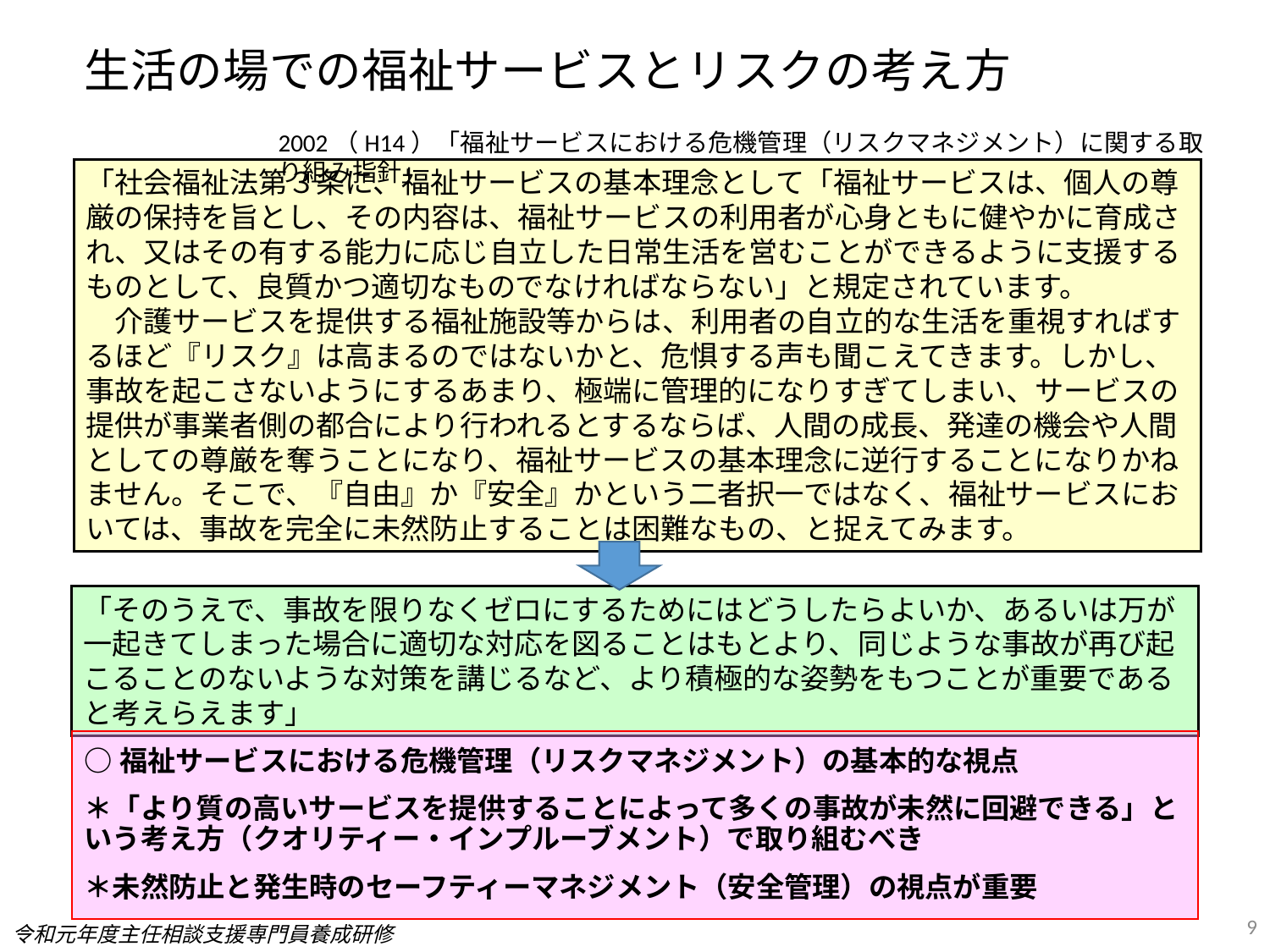

# 生活の場での福祉サービスとリスクの考え方
2002（H14）「福祉サービスにおける危機管理（リスクマネジメント）に関する取り組み指針」
「社会福祉法第３条に、福祉サービスの基本理念として「福祉サービスは、個人の尊厳の保持を旨とし、その内容は、福祉サービスの利用者が心身ともに健やかに育成され、又はその有する能力に応じ自立した日常生活を営むことができるように支援するものとして、良質かつ適切なものでなければならない」と規定されています。
　介護サービスを提供する福祉施設等からは、利用者の自立的な生活を重視すればするほど『リスク』は高まるのではないかと、危惧する声も聞こえてきます。しかし、事故を起こさないようにするあまり、極端に管理的になりすぎてしまい、サービスの提供が事業者側の都合により行われるとするならば、人間の成長、発達の機会や人間としての尊厳を奪うことになり、福祉サービスの基本理念に逆行することになりかねません。そこで、『自由』か『安全』かという二者択一ではなく、福祉サービスにおいては、事故を完全に未然防止することは困難なもの、と捉えてみます。

「そのうえで、事故を限りなくゼロにするためにはどうしたらよいか、あるいは万が一起きてしまった場合に適切な対応を図ることはもとより、同じような事故が再び起こることのないような対策を講じるなど、より積極的な姿勢をもつことが重要であると考えらえます」
○福祉サービスにおける危機管理（リスクマネジメント）の基本的な視点
＊「より質の高いサービスを提供することによって多くの事故が未然に回避できる」という考え方（クオリティー・インプルーブメント）で取り組むべき
＊未然防止と発生時のセーフティーマネジメント（安全管理）の視点が重要
9
令和元年度主任相談支援専門員養成研修